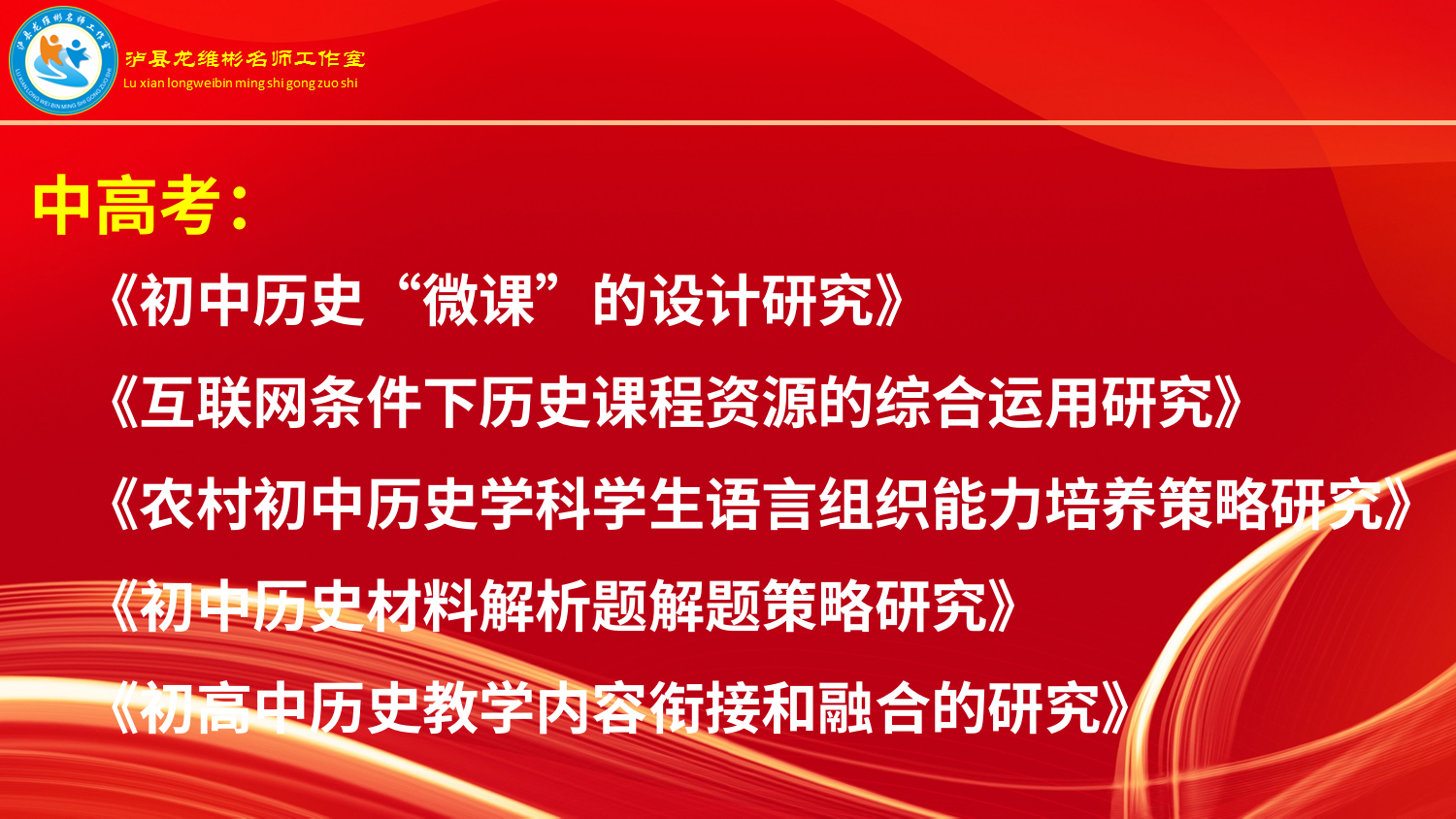

中高考：
《初中历史“微课”的设计研究》
《互联网条件下历史课程资源的综合运用研究》
《农村初中历史学科学生语言组织能力培养策略研究》
《初中历史材料解析题解题策略研究》
《初高中历史教学内容衔接和融合的研究》